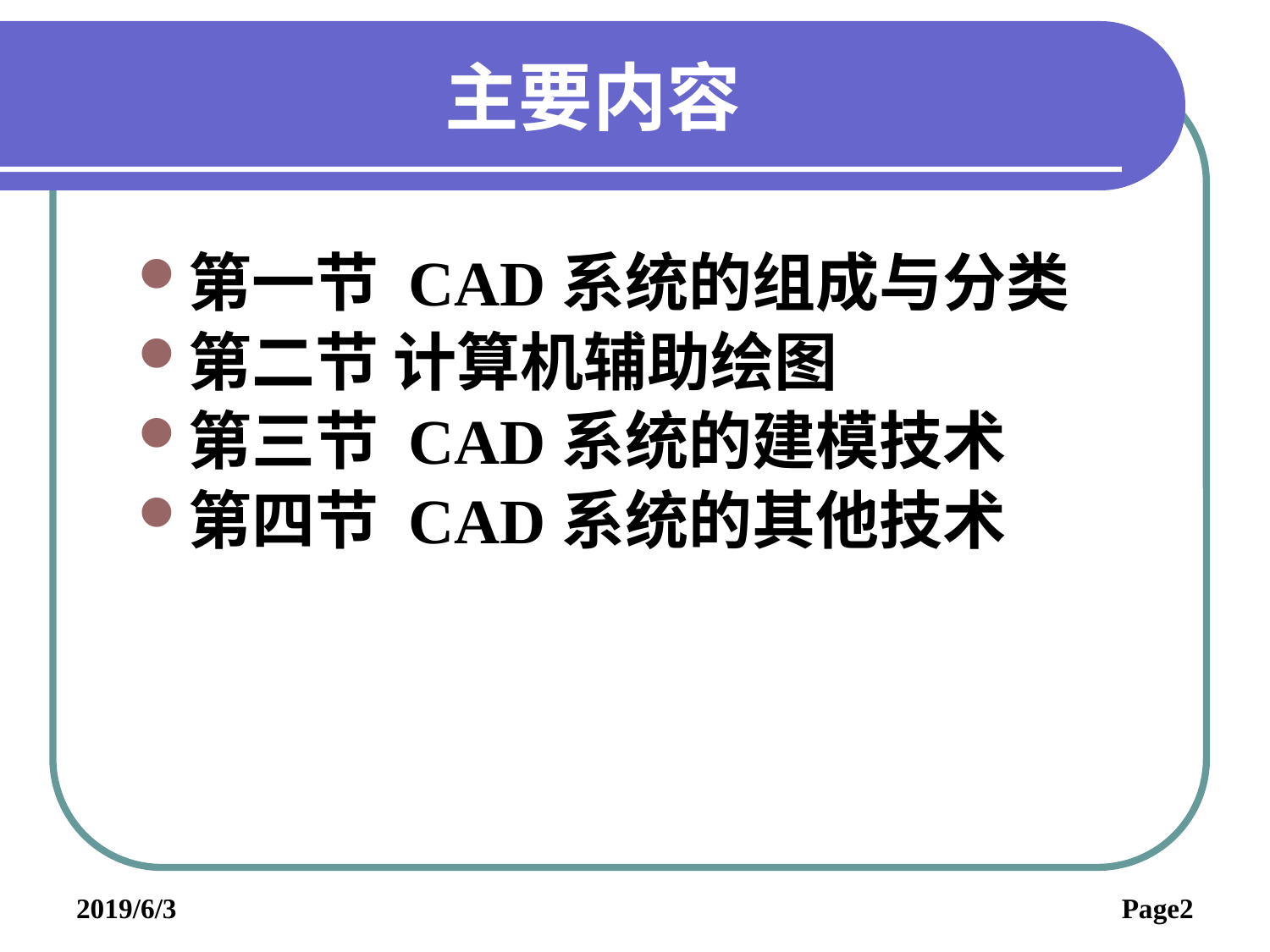

# 主要内容
第一节 CAD系统的组成与分类
第二节 计算机辅助绘图
第三节 CAD系统的建模技术
第四节 CAD系统的其他技术
2019/6/3
Page2